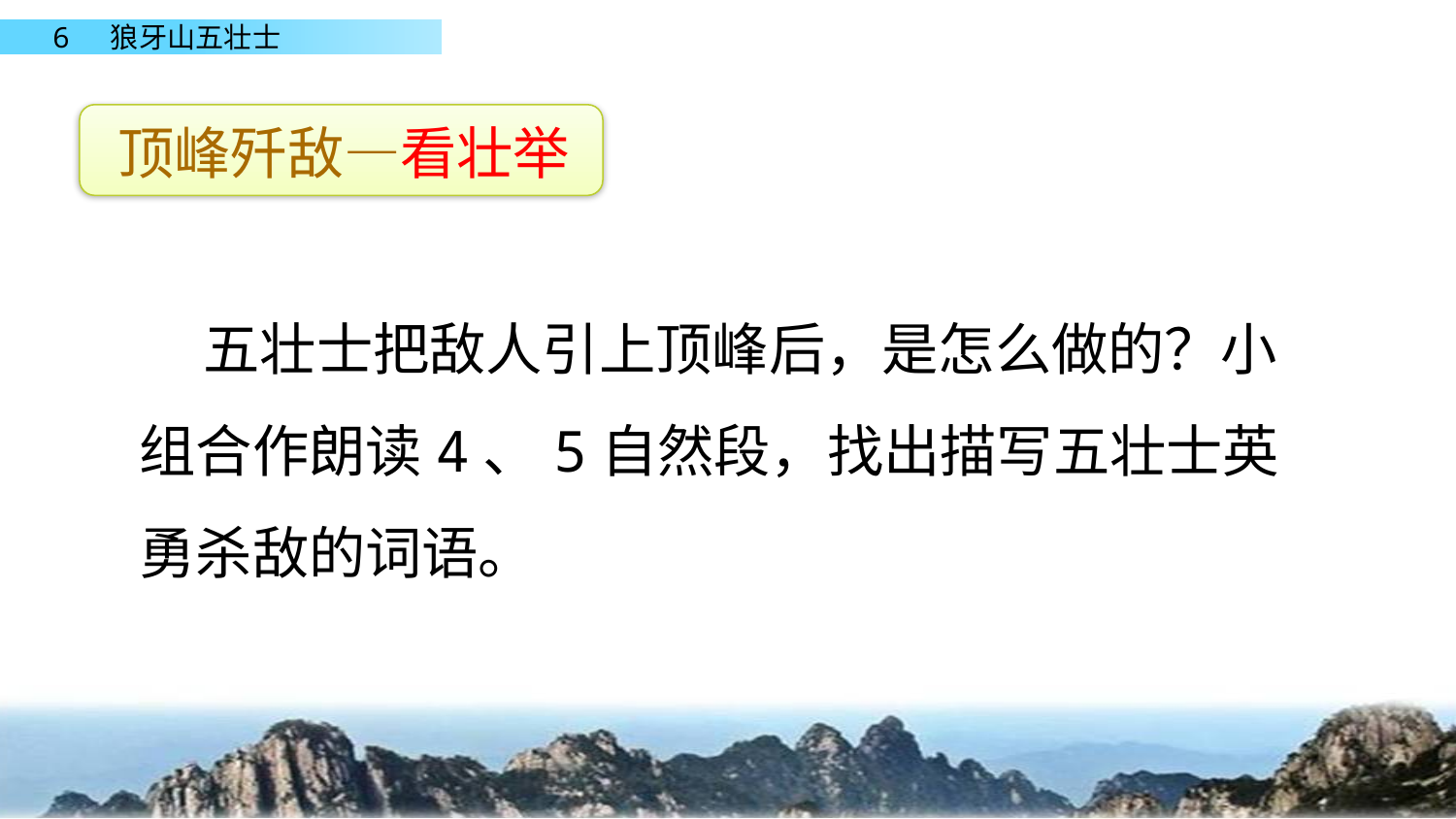

顶峰歼敌—看壮举
    五壮士把敌人引上顶峰后，是怎么做的？小组合作朗读4、5自然段，找出描写五壮士英勇杀敌的词语。